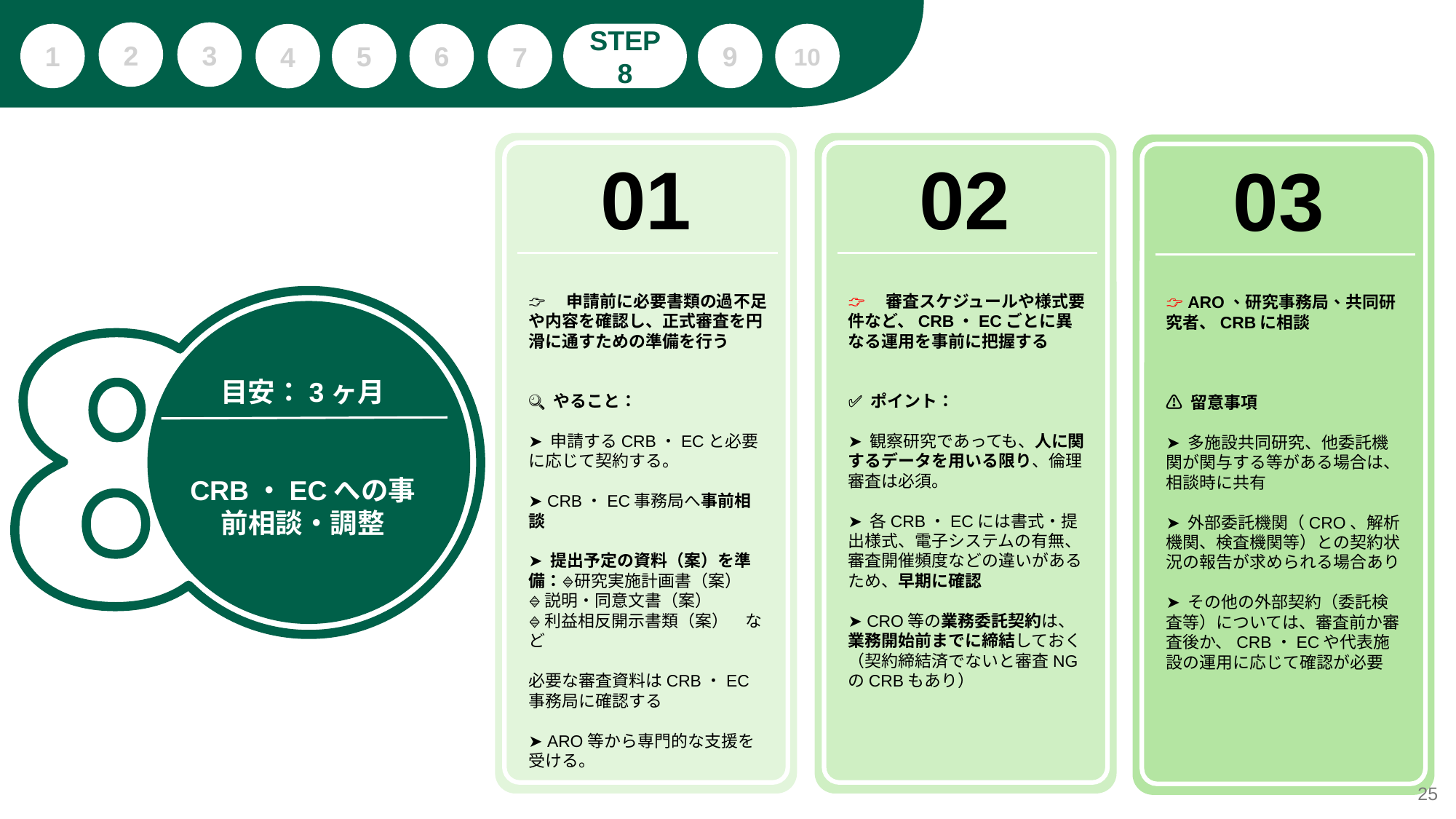

2
3
1
5
6
STEP 8
9
10
4
7

01

02

03

👉　申請前に必要書類の過不足や内容を確認し、正式審査を円滑に通すための準備を行う

🔍 やること：

➤ 申請するCRB・ECと必要に応じて契約する。

➤ CRB・EC事務局へ事前相談

➤ 提出予定の資料（案）を準備：🔹研究実施計画書（案）
🔹説明・同意文書（案）
🔹利益相反開示書類（案）　など
必要な審査資料はCRB・EC事務局に確認する

➤ ARO等から専門的な支援を受ける。

👉　審査スケジュールや様式要件など、CRB・ECごとに異なる運用を事前に把握する

✅ ポイント：

➤ 観察研究であっても、人に関するデータを用いる限り、倫理審査は必須。

➤ 各CRB・ECには書式・提出様式、電子システムの有無、審査開催頻度などの違いがあるため、早期に確認

➤ CRO等の業務委託契約は、業務開始前までに締結しておく（契約締結済でないと審査NGのCRBもあり）

👉 ARO、研究事務局、共同研究者、CRBに相談

⚠️ 留意事項

➤ 多施設共同研究、他委託機関が関与する等がある場合は、相談時に共有

➤ 外部委託機関（CRO、解析機関、検査機関等）との契約状況の報告が求められる場合あり

➤ その他の外部契約（委託検査等）については、審査前か審査後か、CRB・ECや代表施設の運用に応じて確認が必要

目安：3ヶ月

CRB・ECへの事前相談・調整
25